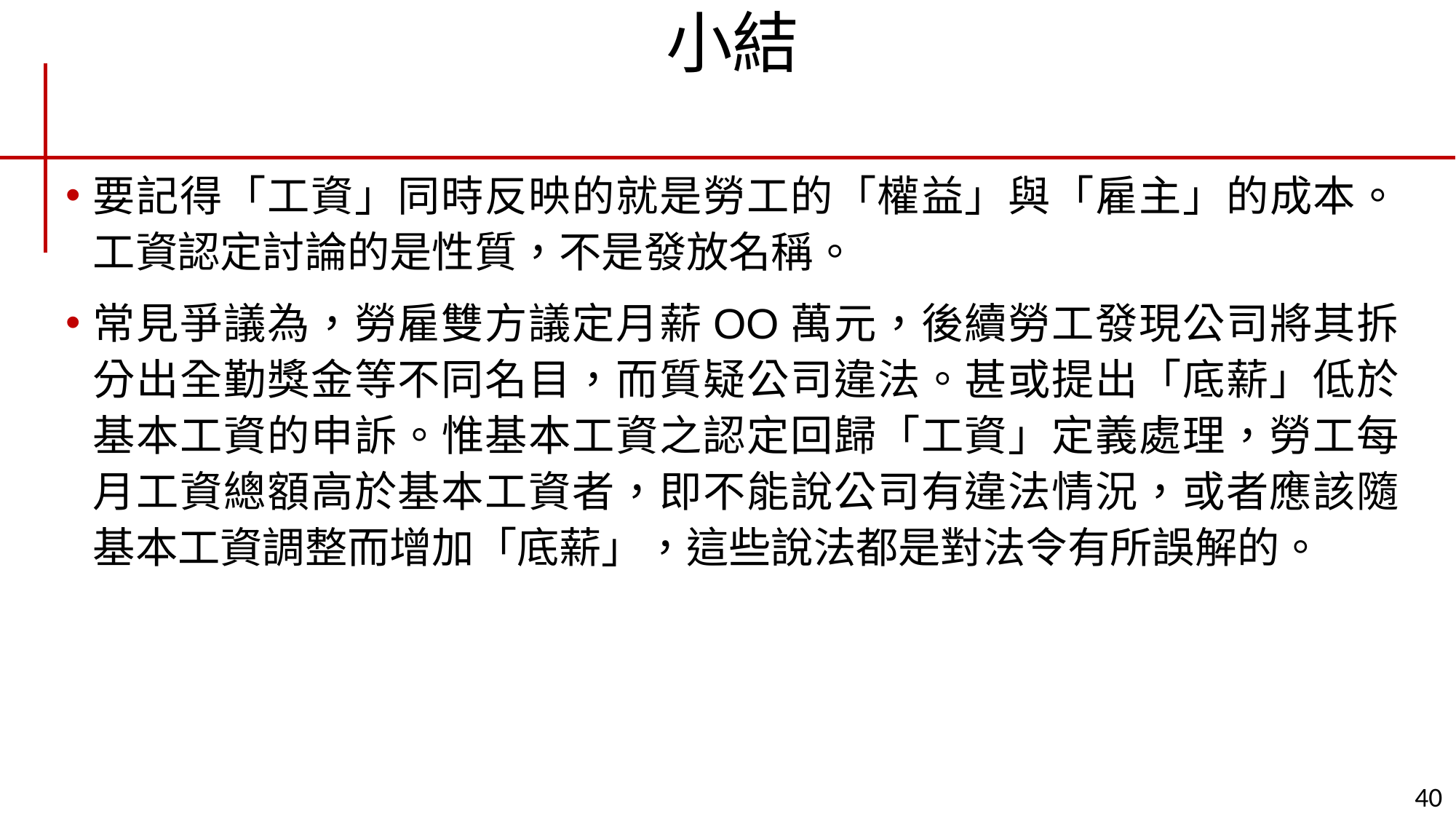

# 小結
要記得「工資」同時反映的就是勞工的「權益」與「雇主」的成本。工資認定討論的是性質，不是發放名稱。
常見爭議為，勞雇雙方議定月薪OO萬元，後續勞工發現公司將其拆分出全勤獎金等不同名目，而質疑公司違法。甚或提出「底薪」低於基本工資的申訴。惟基本工資之認定回歸「工資」定義處理，勞工每月工資總額高於基本工資者，即不能說公司有違法情況，或者應該隨基本工資調整而增加「底薪」，這些說法都是對法令有所誤解的。
40